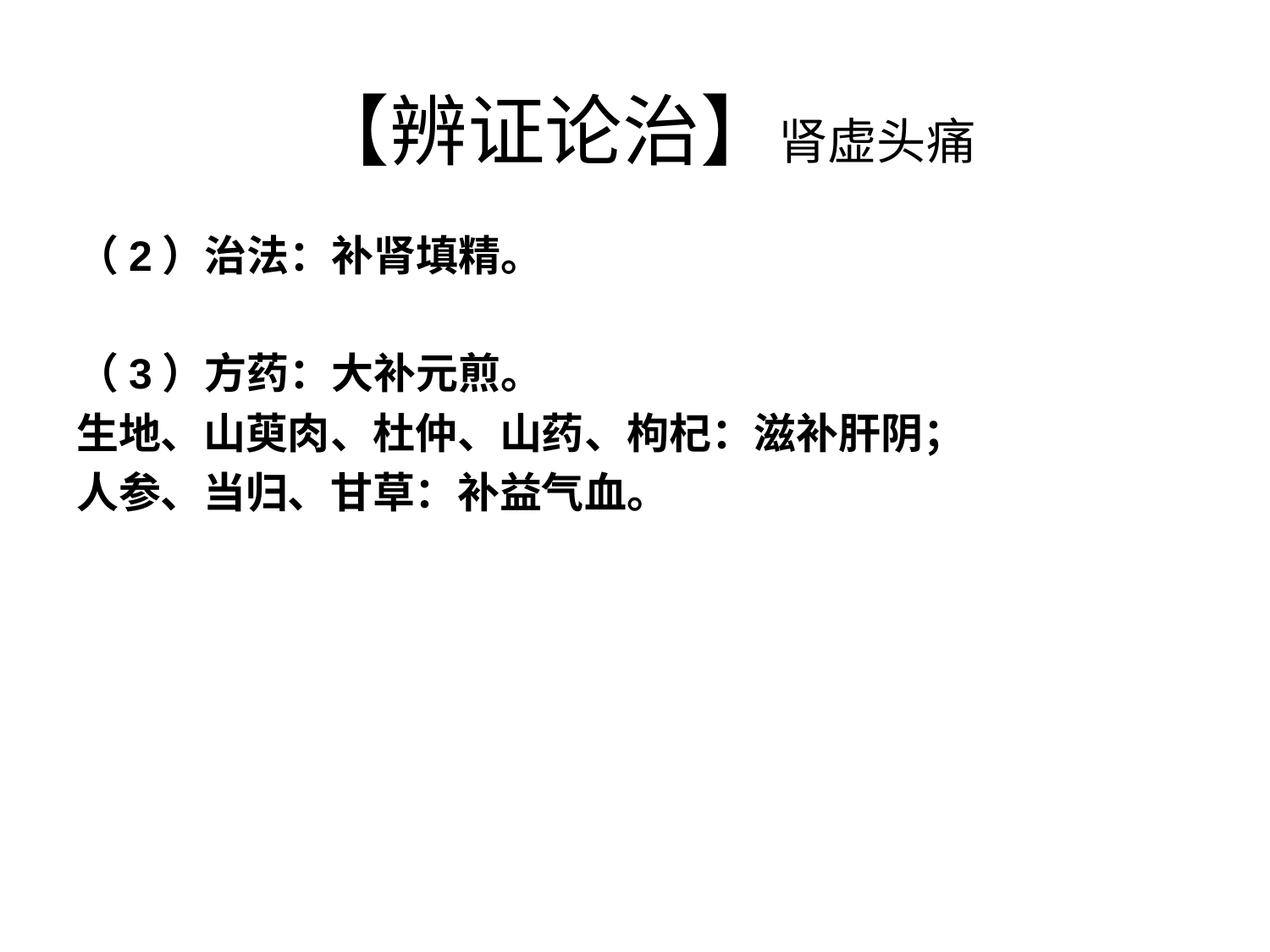

# 【辨证论治】肾虚头痛
（2）治法：补肾填精。

（3）方药：大补元煎。
生地、山萸肉、杜仲、山药、枸杞：滋补肝阴；
人参、当归、甘草：补益气血。